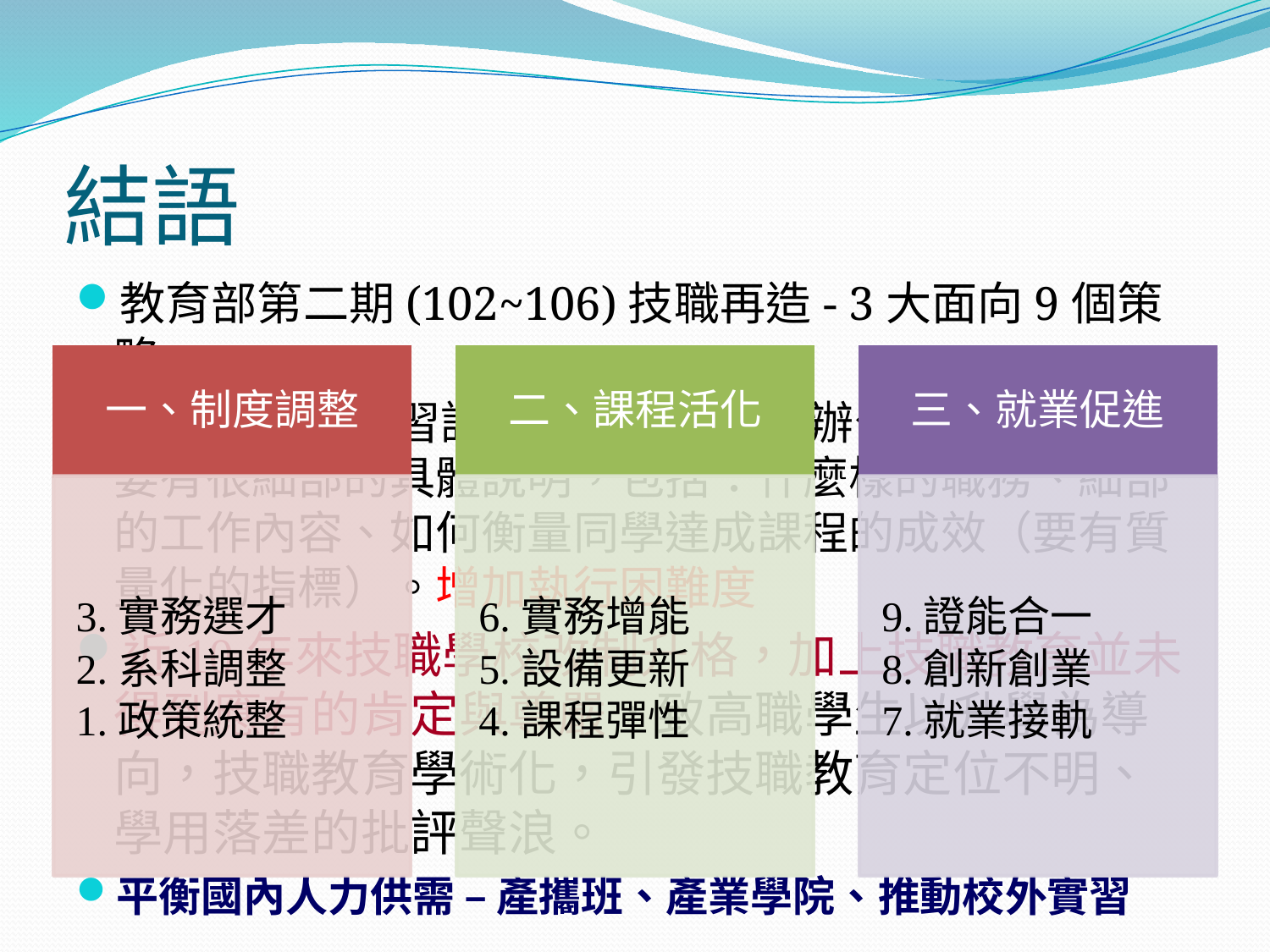

# 結語
教育部第二期(102~106)技職再造- 3大面向9個策略
今年度校外實習課程，教育部專案辦公室希望規劃上要有很細部的具體說明，包括：什麼樣的職務、細部的工作內容、如何衡量同學達成課程的成效（要有質量化的指標）。增加執行困難度
近10年來技職學校改制升格，加上技職教育並未得到應有的肯定與尊嚴，致高職學生以升學為導向，技職教育學術化，引發技職教育定位不明、學用落差的批評聲浪。
平衡國內人力供需 – 產攜班、產業學院、推動校外實習

一、制度調整
二、課程活化
三、就業促進
3.實務選才
2.系科調整
1.政策統整
6.實務增能
5.設備更新
4.課程彈性
9.證能合一
8.創新創業
7.就業接軌